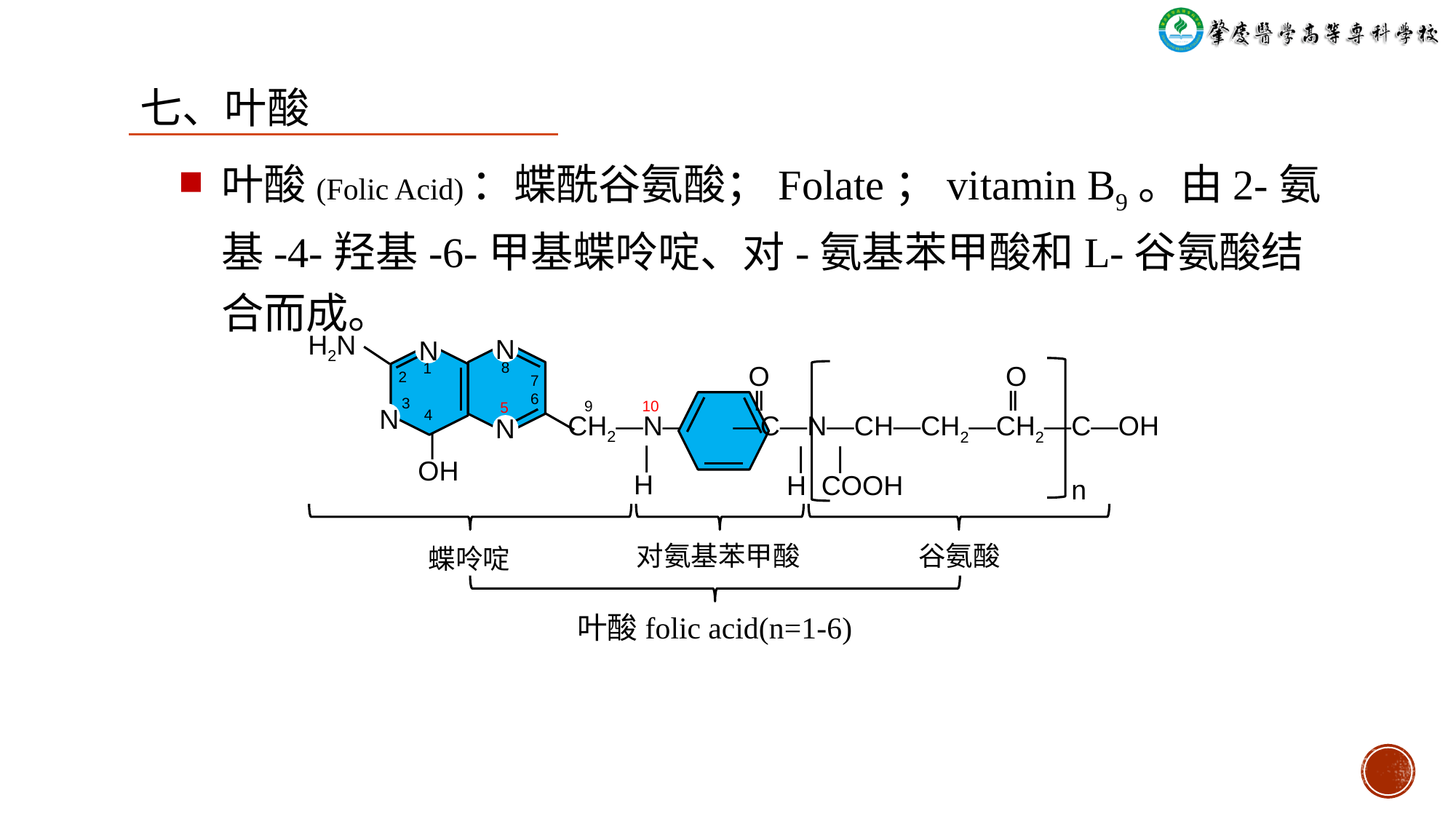

七、叶酸
叶酸(Folic Acid)：蝶酰谷氨酸；Folate；vitamin B9。由2-氨基-4-羟基-6-甲基蝶呤啶、对-氨基苯甲酸和L-谷氨酸结合而成。
H2N
N
N

8
1

  O                               O
  ‖                                                          ‖
―C―N―CH―CH2―CH2―C―OH
        ∣     ∣
       H  COOH

2
7

6
3
9
10

5
4
N

N
CH2―N―
            ∣
           H

 ∣
OH

n
对氨基苯甲酸
谷氨酸
蝶呤啶
叶酸folic acid(n=1-6)